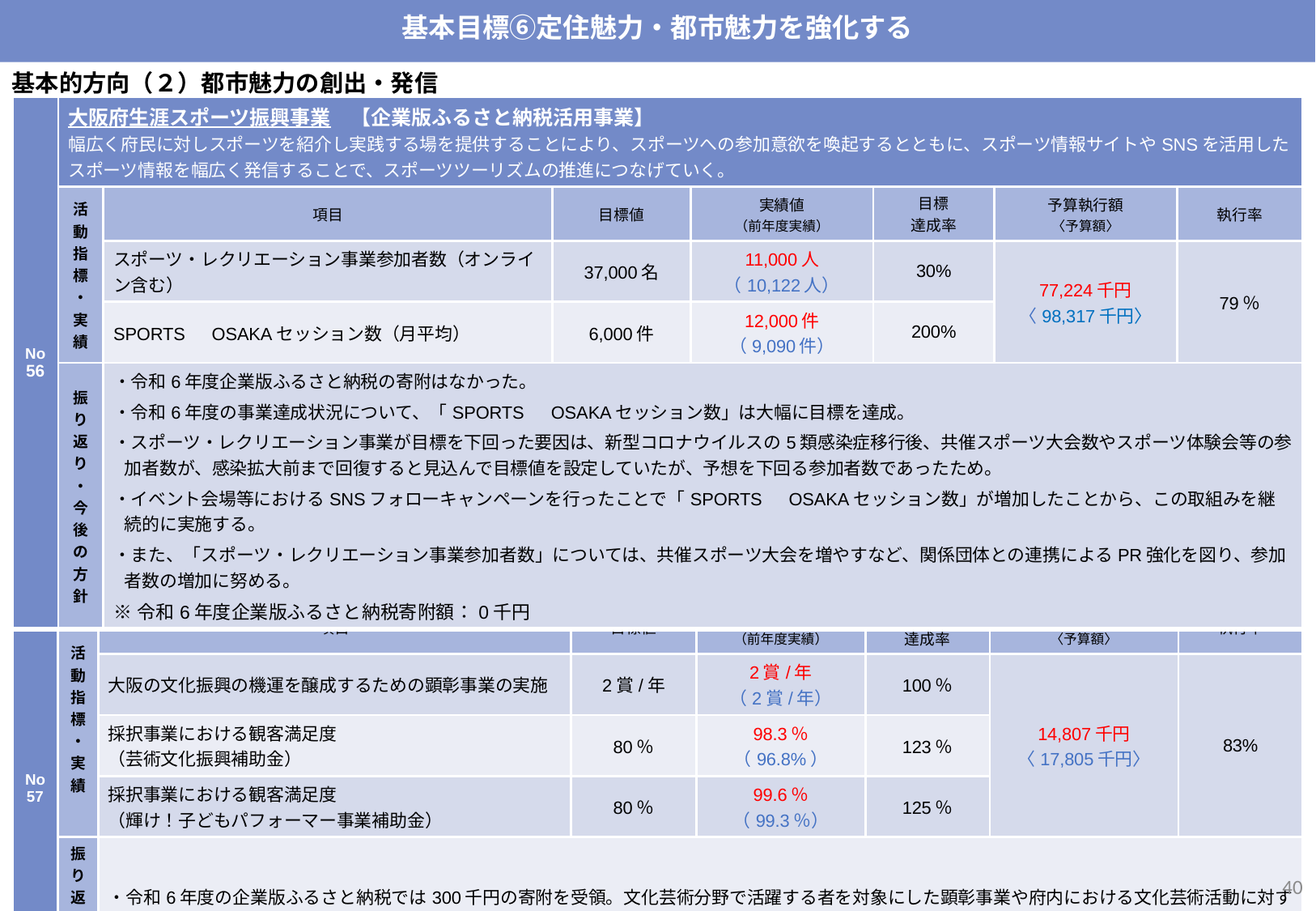

基本目標⑥定住魅力・都市魅力を強化する
基本的方向（２）都市魅力の創出・発信
| No 56 | 大阪府生涯スポーツ振興事業　【企業版ふるさと納税活用事業】 幅広く府民に対しスポーツを紹介し実践する場を提供することにより、スポーツへの参加意欲を喚起するとともに、スポーツ情報サイトやSNSを活用したスポーツ情報を幅広く発信することで、スポーツツーリズムの推進につなげていく。 |  |  |  |  |  |  |
| --- | --- | --- | --- | --- | --- | --- | --- |
|  | 活動指標・実績 | 項目 | 目標値 | 実績値 （前年度実績） | 目標 達成率 | 予算執行額 〈予算額〉 | 執行率 |
|  |  | スポーツ・レクリエーション事業参加者数（オンライン含む） | 37,000名 | 11,000人 （10,122人） | 30% | 77,224千円 〈98,317千円〉 | 79％ |
|  |  | SPORTS　OSAKAセッション数（月平均） | 6,000件 | 12,000件 （9,090件） | 200% |  |  |
|  | 振り返り・今後の方針 | ・令和6年度企業版ふるさと納税の寄附はなかった。 ・令和6年度の事業達成状況について、「SPORTS　OSAKAセッション数」は大幅に目標を達成。 ・スポーツ・レクリエーション事業が目標を下回った要因は、新型コロナウイルスの5類感染症移行後、共催スポーツ大会数やスポーツ体験会等の参加者数が、感染拡大前まで回復すると見込んで目標値を設定していたが、予想を下回る参加者数であったため。 ・イベント会場等におけるSNSフォローキャンペーンを行ったことで「SPORTS　OSAKAセッション数」が増加したことから、この取組みを継続的に実施する。 ・また、「スポーツ・レクリエーション事業参加者数」については、共催スポーツ大会を増やすなど、関係団体との連携によるPR強化を図り、参加者数の増加に努める。 ※令和6年度企業版ふるさと納税寄附額：0千円 |  |  |  |  |  |
| No57 | 大阪府文化振興事業　【企業版ふるさと納税活用事業】 文化芸術分野で活躍する者を対象にした顕彰事業を実施するとともに、府民に優れた芸術文化の鑑賞機会を提供する有意義な事業や次世代の育成に資する活動等に対する補助を通して、大阪における文化・芸術の振興を図る。 |  |  |  |  |  |  |
| --- | --- | --- | --- | --- | --- | --- | --- |
|  | 活動指標・実績 | 項目 | 目標値 | 実績値 （前年度実績） | 目標 達成率 | 予算執行額 〈予算額〉 | 執行率 |
|  |  | 大阪の文化振興の機運を醸成するための顕彰事業の実施 | 2賞/年 | 2賞/年 （2賞/年） | 100％ | 14,807千円 〈17,805千円〉 | 83% |
|  |  | 採択事業における観客満足度 （芸術文化振興補助金） | 80％ | 98.3％ （96.8%） | 123％ |  |  |
|  |  | 採択事業における観客満足度 （輝け！子どもパフォーマー事業補助金） | 80％ | 99.6％ （99.3％） | 125％ |  |  |
|  | 振り返り・ 今後の方針 | ・令和6年度の企業版ふるさと納税では300千円の寄附を受領。文化芸術分野で活躍する者を対象にした顕彰事業や府内における文化芸術活動に対する補助事業（大阪府芸術文化振興補助金及び輝け！子どもパフォーマー補助金）を実施し、それぞれの活動指標を達成した。 ・令和7年度も、引き続き、企業版ふるさと納税制度や、令和6年度に刷新した広報ツール等を活用し、寄附額の増収を図るとともに、各事業の活動指標の達成を目指す。 ※令和6年度企業版ふるさと納税寄附額：300千円 |  |  |  |  |  |
40